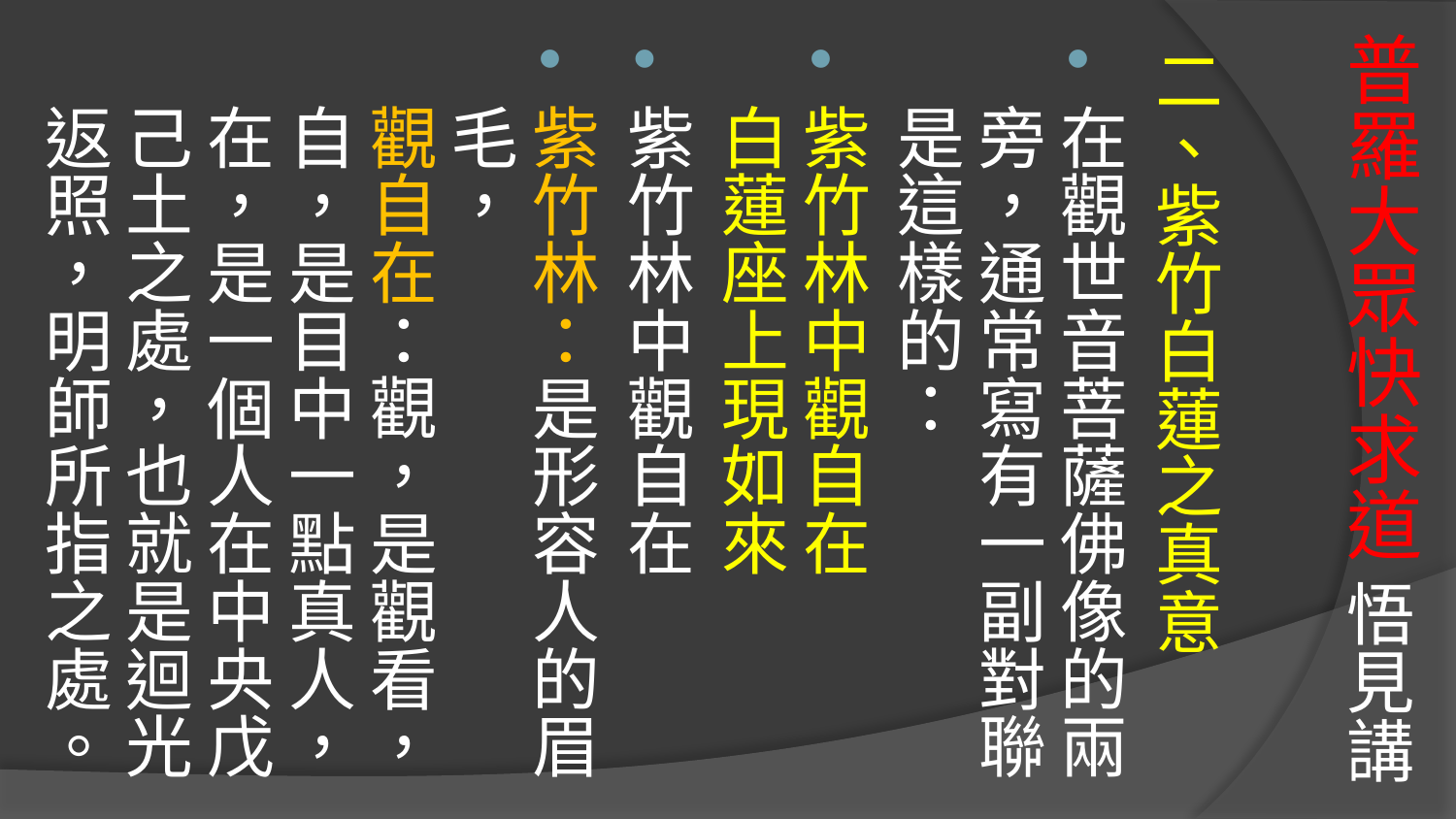

# 普羅大眾快求道 悟見講
二、紫竹白蓮之真意
在觀世音菩薩佛像的兩旁，通常寫有一副對聯是這樣的：
紫竹林中觀自在
白蓮座上現如來
紫竹林中觀自在
紫竹林：是形容人的眉毛，
觀自在：觀，是觀看，自，是目中一點真人，在，是一個人在中央戊己土之處，也就是迴光返照，明師所指之處。